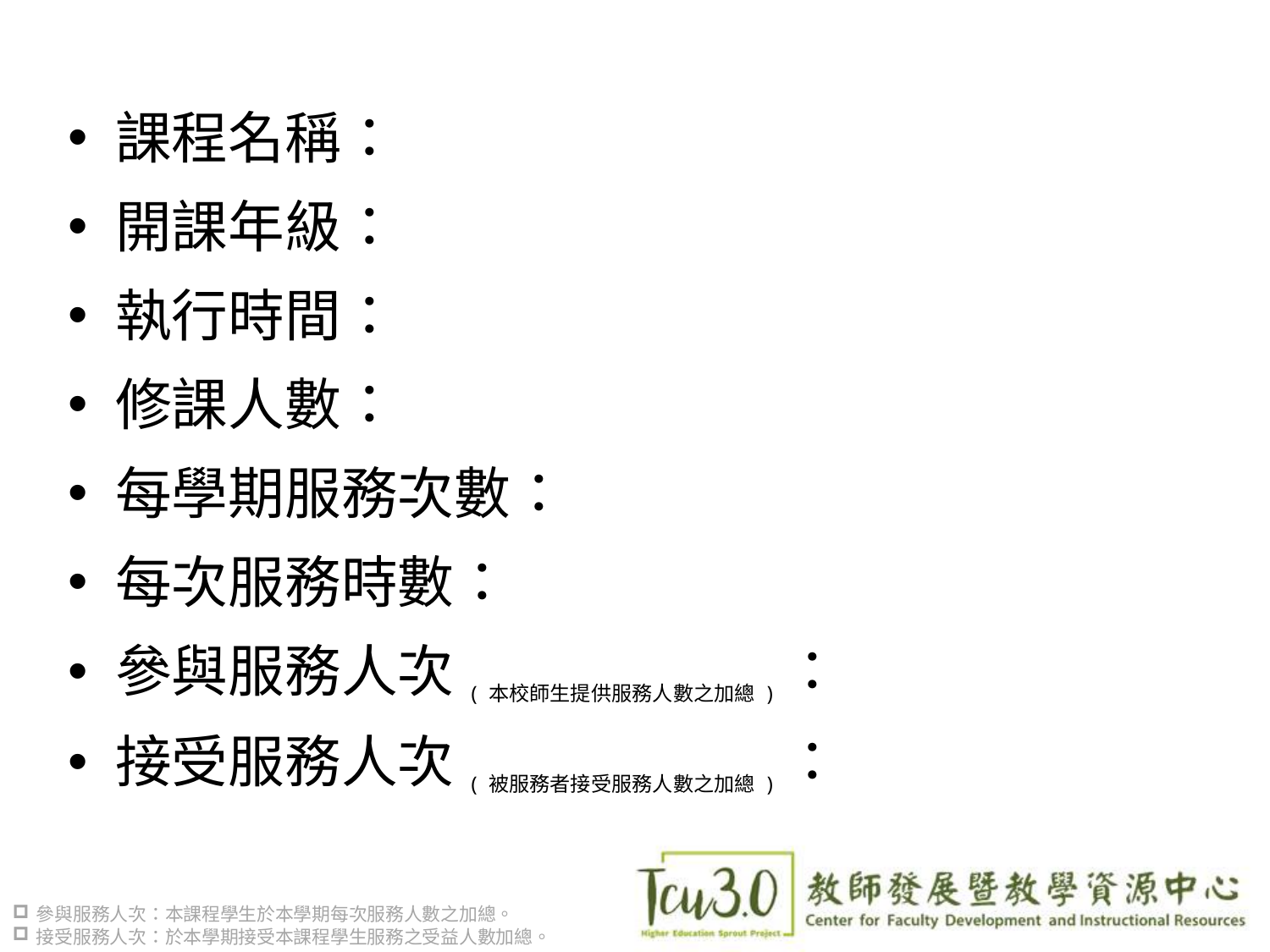

課程名稱：
開課年級：
執行時間：
修課人數：
每學期服務次數：
每次服務時數：
參與服務人次(本校師生提供服務人數之加總)：
接受服務人次(被服務者接受服務人數之加總)：
參與服務人次：本課程學生於本學期每次服務人數之加總。
接受服務人次：於本學期接受本課程學生服務之受益人數加總。